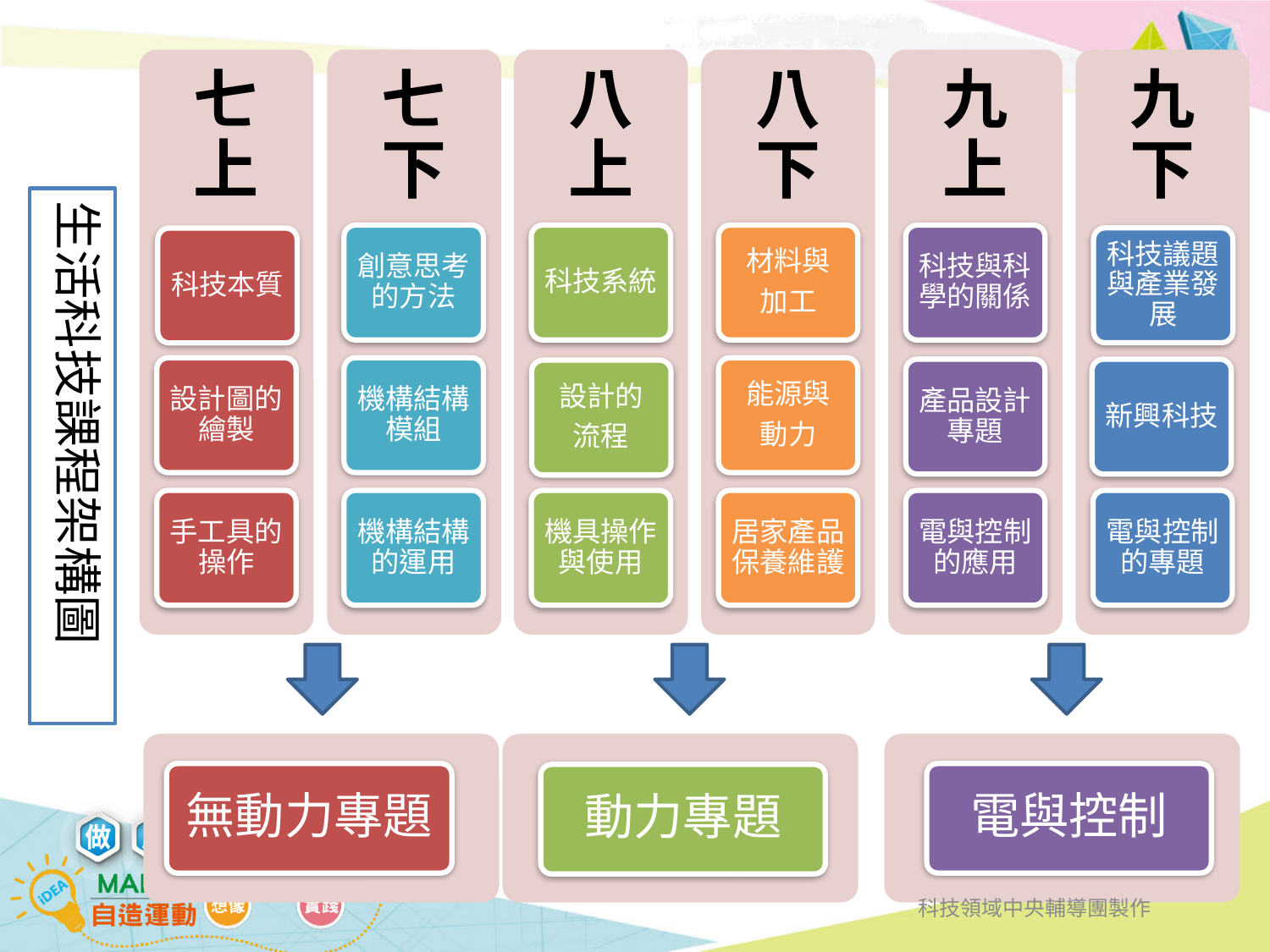

七上
科技本質
設計圖的繪製
手工具的操作
七下
創意思考的方法
機構結構模組
機構結構的運用
八上
科技系統
設計的
流程
機具操作與使用
八下
材料與
加工
能源與
動力
居家產品保養維護
九上
科技與科學的關係
產品設計專題
電與控制的應用
九下
科技議題與產業發展
新興科技
電與控制的專題
生活科技課程架構圖

無動力專題

動力專題

電與控制
科技領域中央輔導團製作